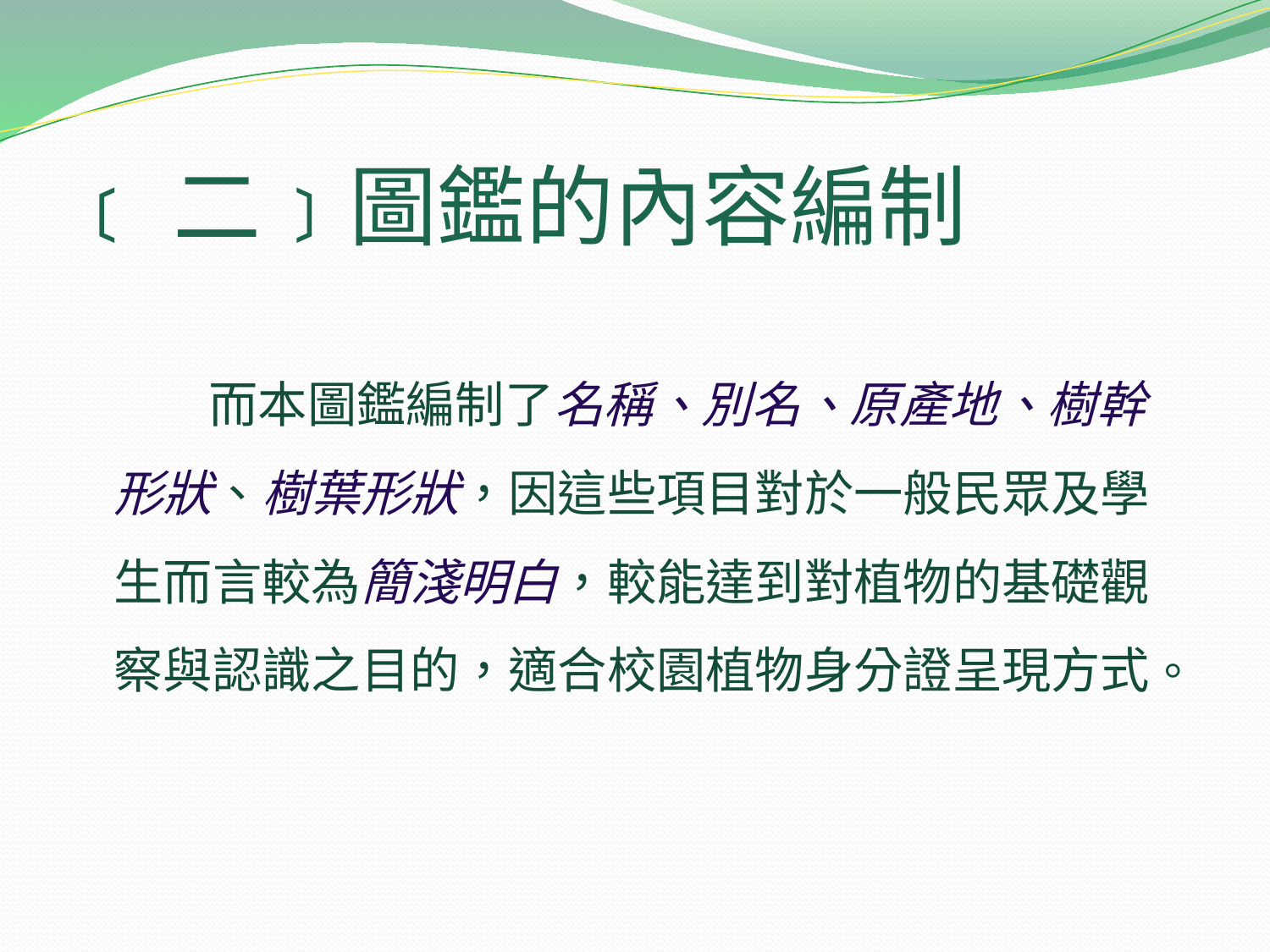

# ﹝二﹞圖鑑的內容編制

           而本圖鑑編制了名稱、別名、原產地、樹幹形狀、樹葉形狀，因這些項目對於一般民眾及學生而言較為簡淺明白，較能達到對植物的基礎觀察與認識之目的，適合校園植物身分證呈現方式。